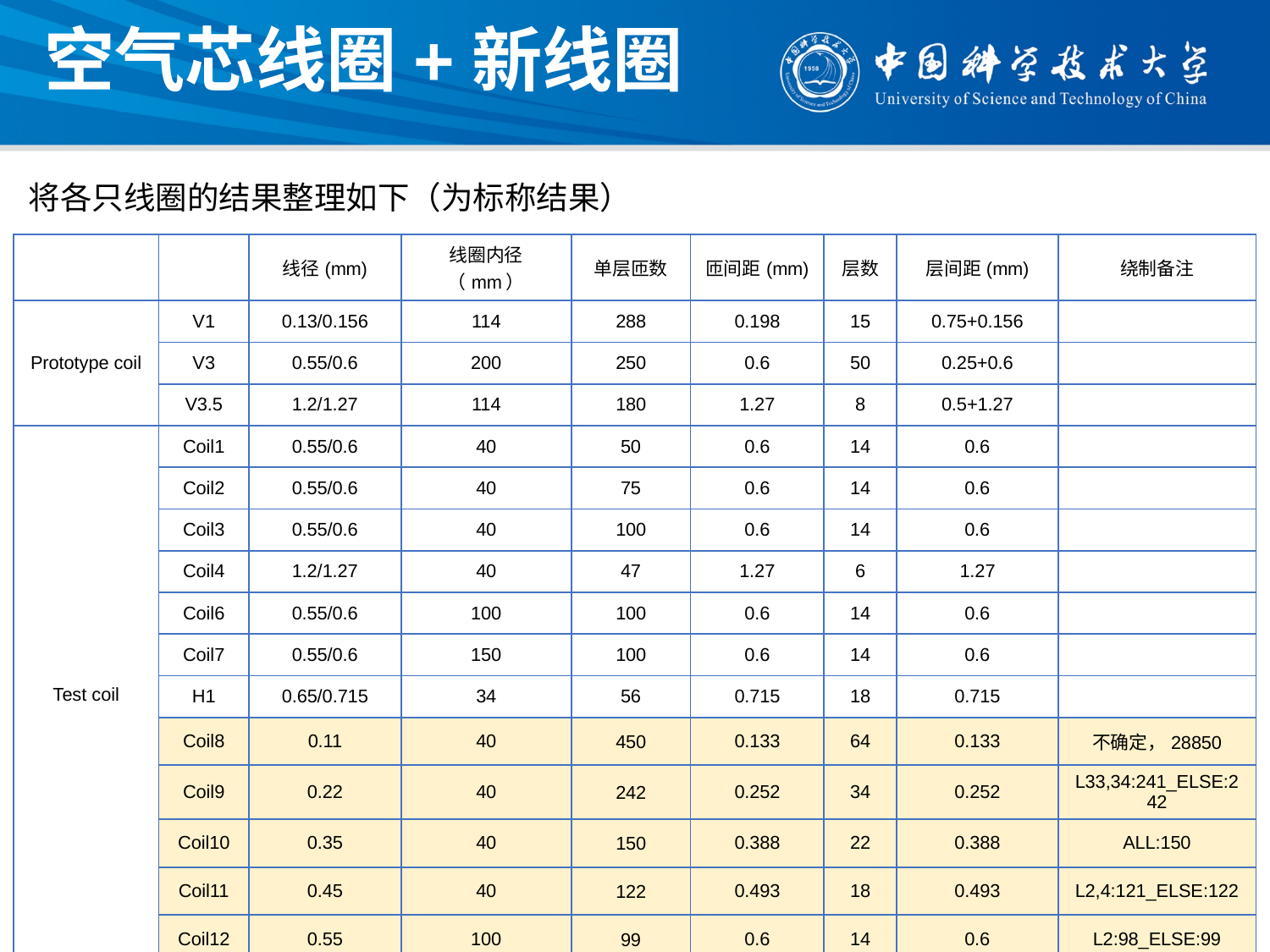

空气芯线圈+新线圈
将各只线圈的结果整理如下（为标称结果）
|  |  | 线径(mm) | 线圈内径（mm） | 单层匝数 | 匝间距(mm) | 层数 | 层间距(mm) | 绕制备注 |
| --- | --- | --- | --- | --- | --- | --- | --- | --- |
| Prototype coil | V1 | 0.13/0.156 | 114 | 288 | 0.198 | 15 | 0.75+0.156 |  |
|  | V3 | 0.55/0.6 | 200 | 250 | 0.6 | 50 | 0.25+0.6 |  |
|  | V3.5 | 1.2/1.27 | 114 | 180 | 1.27 | 8 | 0.5+1.27 |  |
| Test coil | Coil1 | 0.55/0.6 | 40 | 50 | 0.6 | 14 | 0.6 |  |
|  | Coil2 | 0.55/0.6 | 40 | 75 | 0.6 | 14 | 0.6 |  |
|  | Coil3 | 0.55/0.6 | 40 | 100 | 0.6 | 14 | 0.6 |  |
|  | Coil4 | 1.2/1.27 | 40 | 47 | 1.27 | 6 | 1.27 |  |
|  | Coil6 | 0.55/0.6 | 100 | 100 | 0.6 | 14 | 0.6 |  |
|  | Coil7 | 0.55/0.6 | 150 | 100 | 0.6 | 14 | 0.6 |  |
|  | H1 | 0.65/0.715 | 34 | 56 | 0.715 | 18 | 0.715 |  |
|  | Coil8 | 0.11 | 40 | 450 | 0.133 | 64 | 0.133 | 不确定，28850 |
|  | Coil9 | 0.22 | 40 | 242 | 0.252 | 34 | 0.252 | L33,34:241\_ELSE:242 |
|  | Coil10 | 0.35 | 40 | 150 | 0.388 | 22 | 0.388 | ALL:150 |
|  | Coil11 | 0.45 | 40 | 122 | 0.493 | 18 | 0.493 | L2,4:121\_ELSE:122 |
|  | Coil12 | 0.55 | 100 | 99 | 0.6 | 14 | 0.6 | L2:98\_ELSE:99 |
2